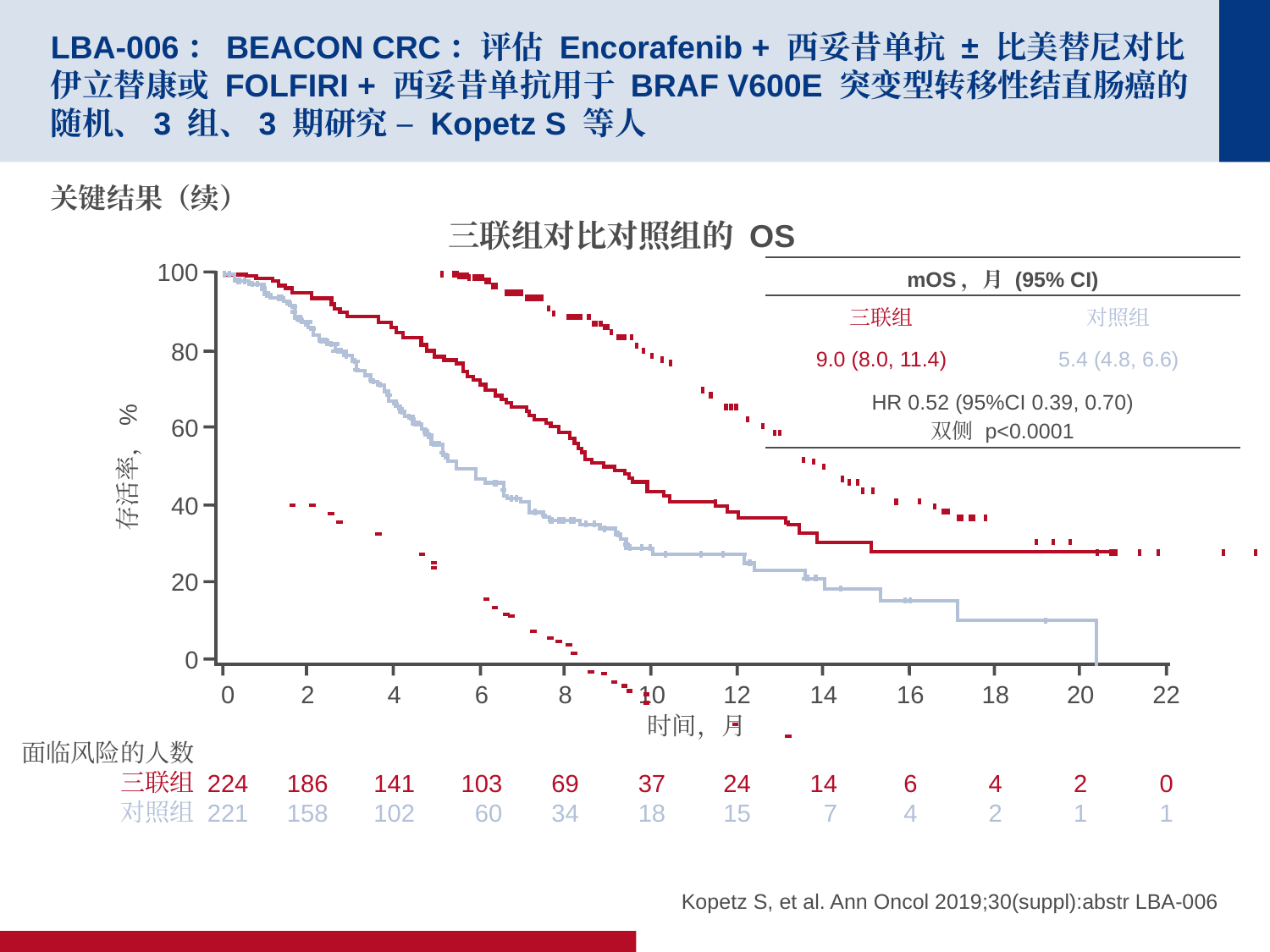

# LBA-006：BEACON CRC：评估 Encorafenib + 西妥昔单抗 ± 比美替尼对比伊立替康或 FOLFIRI + 西妥昔单抗用于 BRAF V600E 突变型转移性结直肠癌的随机、3 组、3 期研究 – Kopetz S 等人
关键结果（续）

三联组对比对照组的 OS
100

80

60

存活率，%
40

20

0

0

224
221
2

186
158
4

141
102
6

103
60
8

69
34
10

37
18
12

24
15
14

14
7
16

6
4
18

4
2
20

2
1
22

0
1
时间，月
面临风险的人数
三联组
对照组
| mOS，月 (95% CI) |  |
| --- | --- |
| 三联组 | 对照组 |
| 9.0 (8.0, 11.4) | 5.4 (4.8, 6.6) |
| HR 0.52 (95%CI 0.39, 0.70) 双侧 p<0.0001 |  |

Kopetz S, et al. Ann Oncol 2019;30(suppl):abstr LBA-006